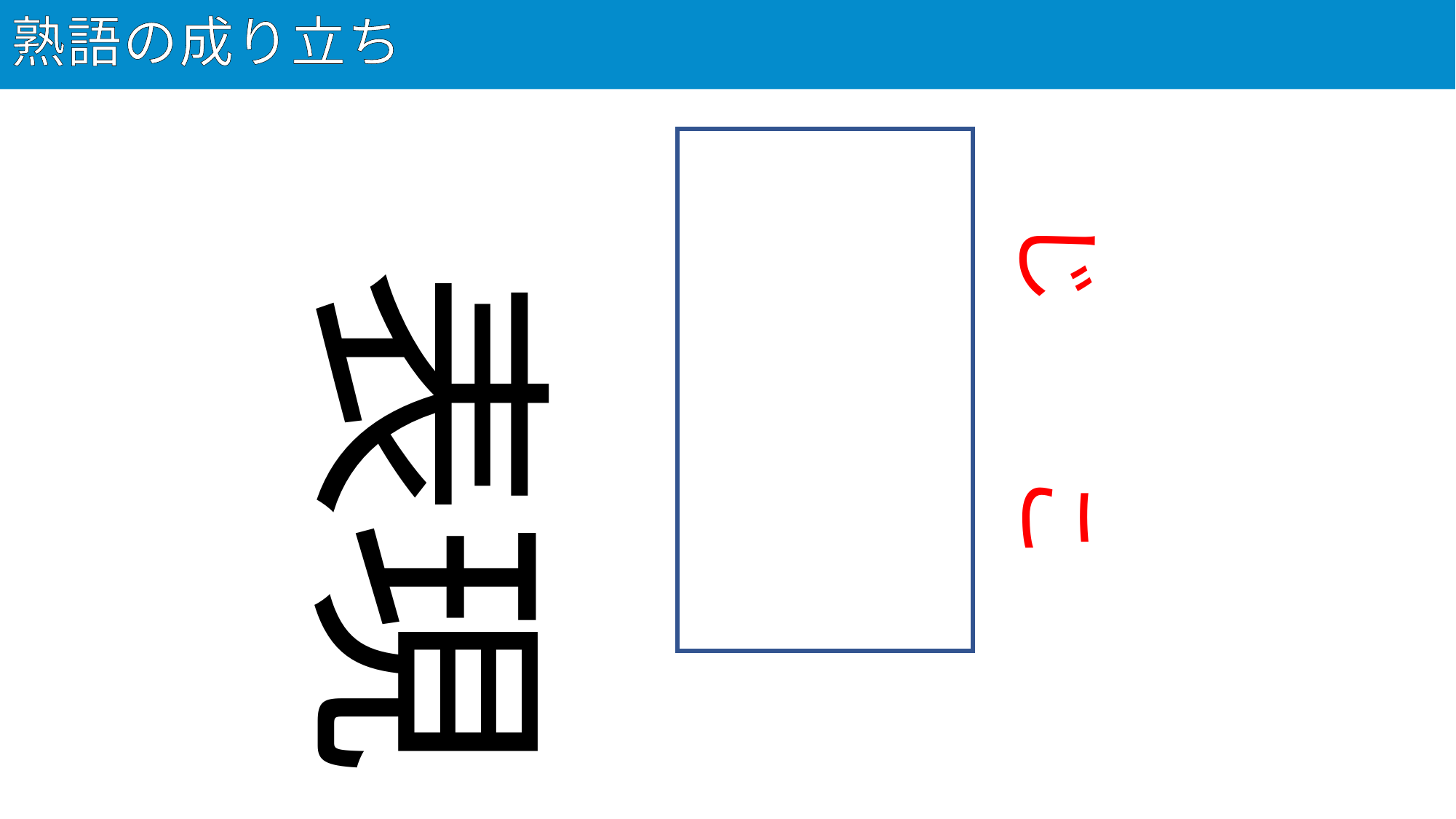

# 熟語の成り立ち
22
自己

じ
表現
こ